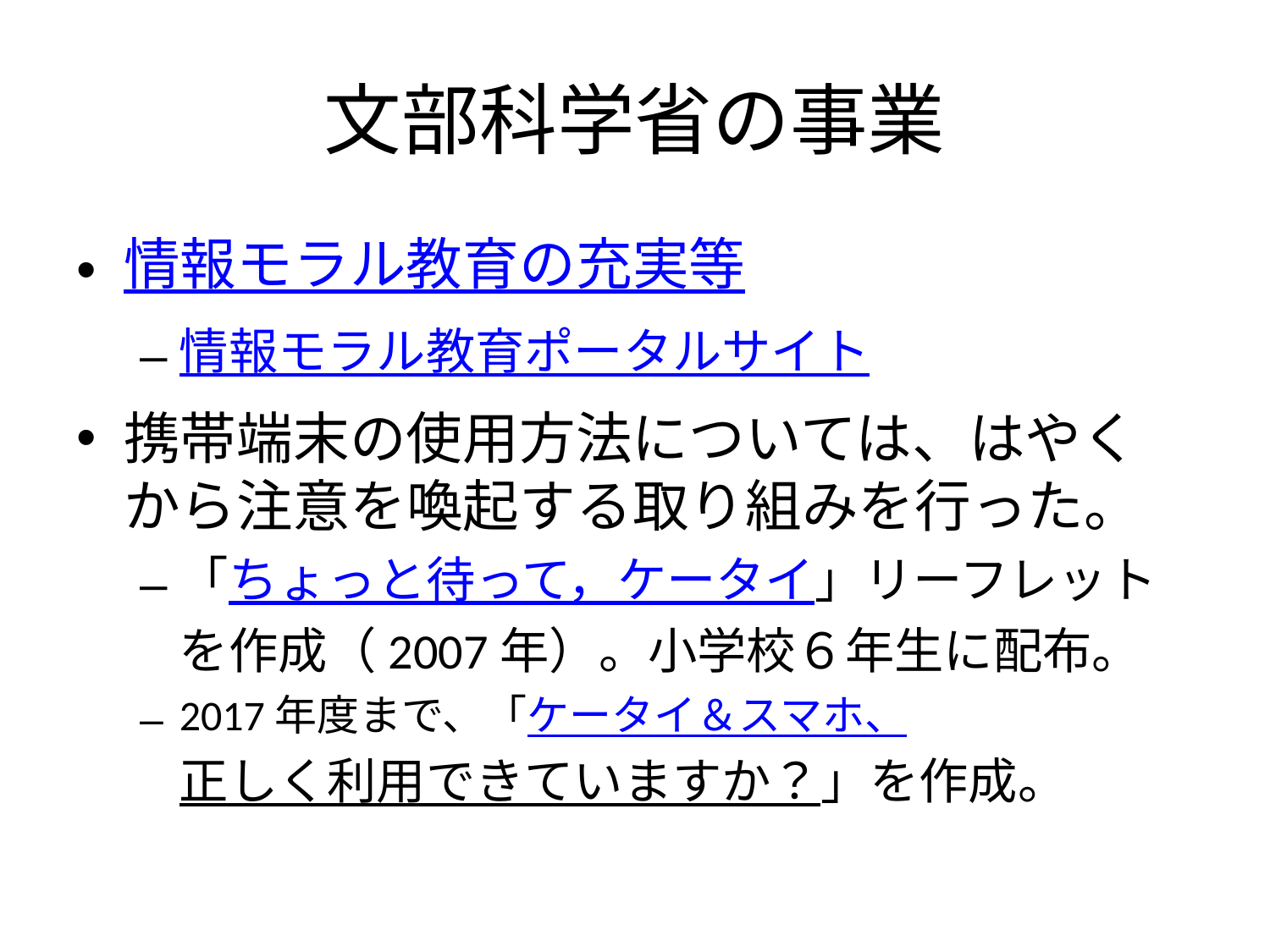

# 文部科学省の事業
情報モラル教育の充実等
情報モラル教育ポータルサイト
携帯端末の使用方法については、はやくから注意を喚起する取り組みを行った。
「ちょっと待って，ケータイ」リーフレットを作成（2007年）。小学校６年生に配布。
2017年度まで、「ケータイ＆スマホ、正しく利用できていますか？」を作成。